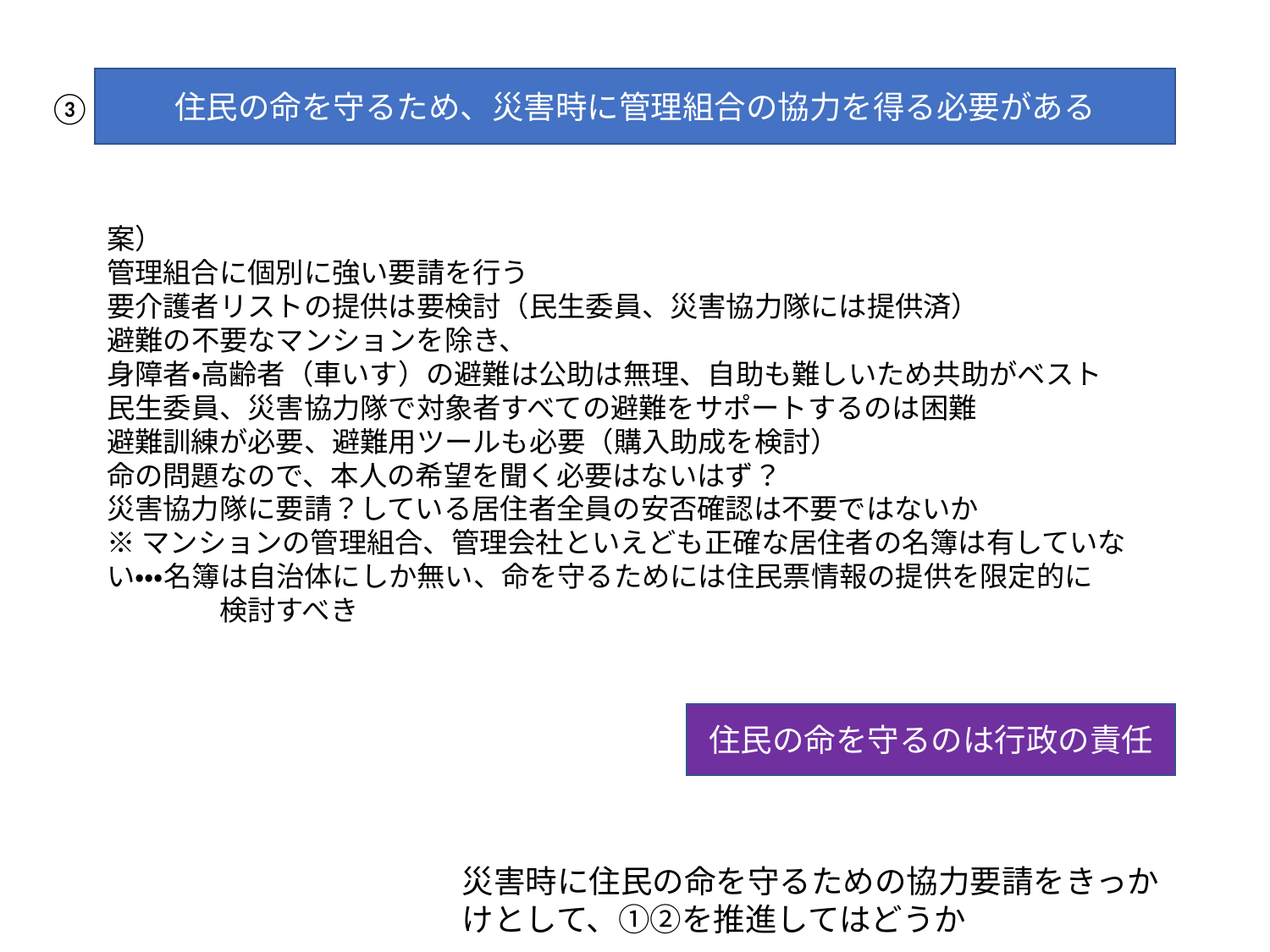

住民の命を守るため、災害時に管理組合の協力を得る必要がある
③
案）
管理組合に個別に強い要請を行う
要介護者リストの提供は要検討（民生委員、災害協力隊には提供済）
避難の不要なマンションを除き、
身障者・高齢者（車いす）の避難は公助は無理、自助も難しいため共助がベスト
民生委員、災害協力隊で対象者すべての避難をサポートするのは困難
避難訓練が必要、避難用ツールも必要（購入助成を検討）
命の問題なので、本人の希望を聞く必要はないはず？
災害協力隊に要請？している居住者全員の安否確認は不要ではないか
※マンションの管理組合、管理会社といえども正確な居住者の名簿は有していない・・・名簿は自治体にしか無い、命を守るためには住民票情報の提供を限定的に
　　　　検討すべき
住民の命を守るのは行政の責任
災害時に住民の命を守るための協力要請をきっかけとして、①②を推進してはどうか